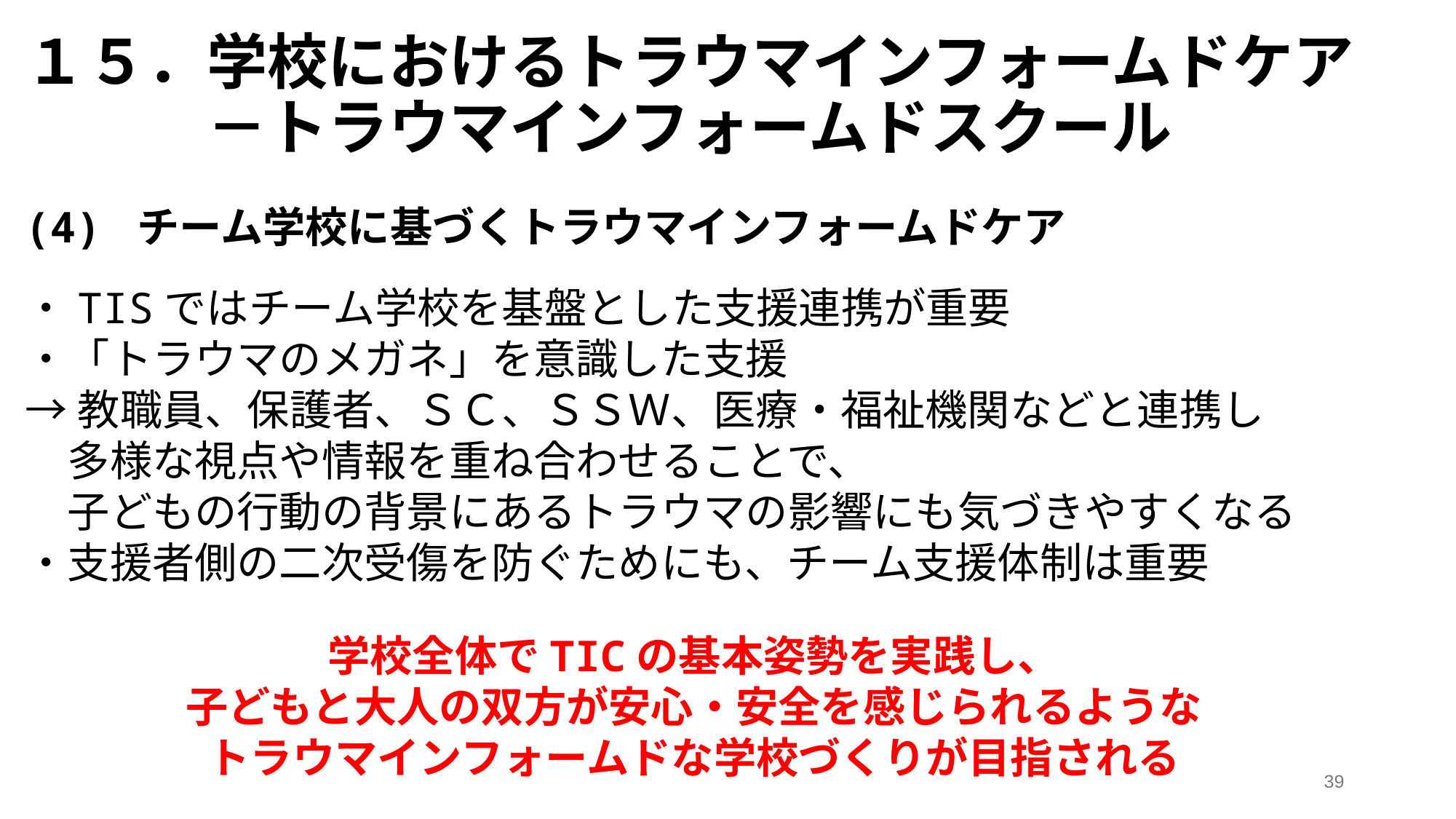

# １５．学校におけるトラウマインフォームドケア 　　　－トラウマインフォームドスクール
(4) チーム学校に基づくトラウマインフォームドケア
・TISではチーム学校を基盤とした支援連携が重要
・「トラウマのメガネ」を意識した支援
→教職員、保護者、ＳＣ、ＳＳＷ、医療・福祉機関などと連携し
　多様な視点や情報を重ね合わせることで、
　子どもの行動の背景にあるトラウマの影響にも気づきやすくなる
・支援者側の二次受傷を防ぐためにも、チーム支援体制は重要
学校全体でTICの基本姿勢を実践し、
子どもと大人の双方が安心・安全を感じられるような
トラウマインフォームドな学校づくりが目指される
39